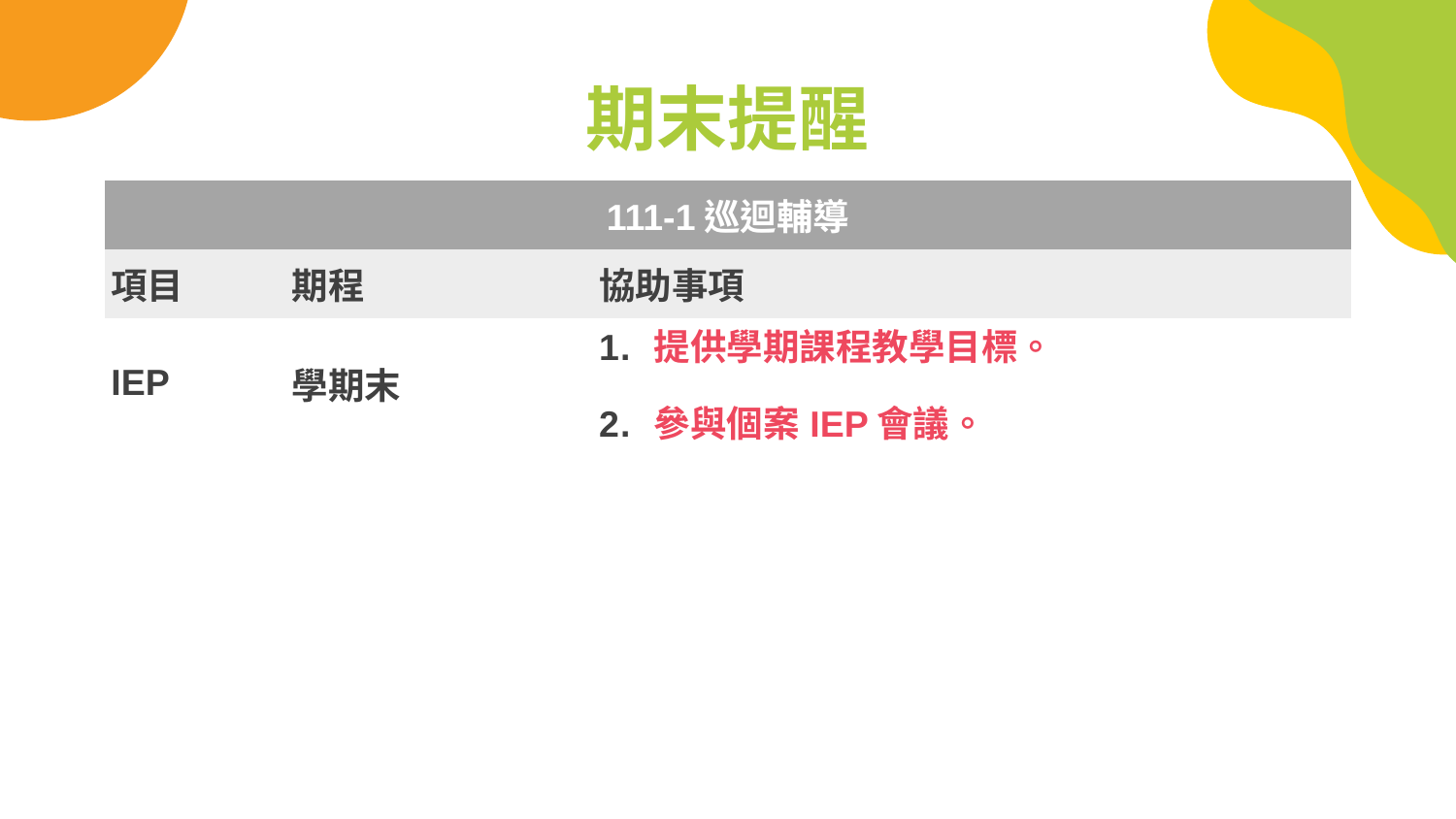

# 期末提醒
| 111-1巡迴輔導 |  |  |
| --- | --- | --- |
| 項目 | 期程 | 協助事項 |
| IEP | 學期末 | 提供學期課程教學目標。 參與個案IEP會議。 |